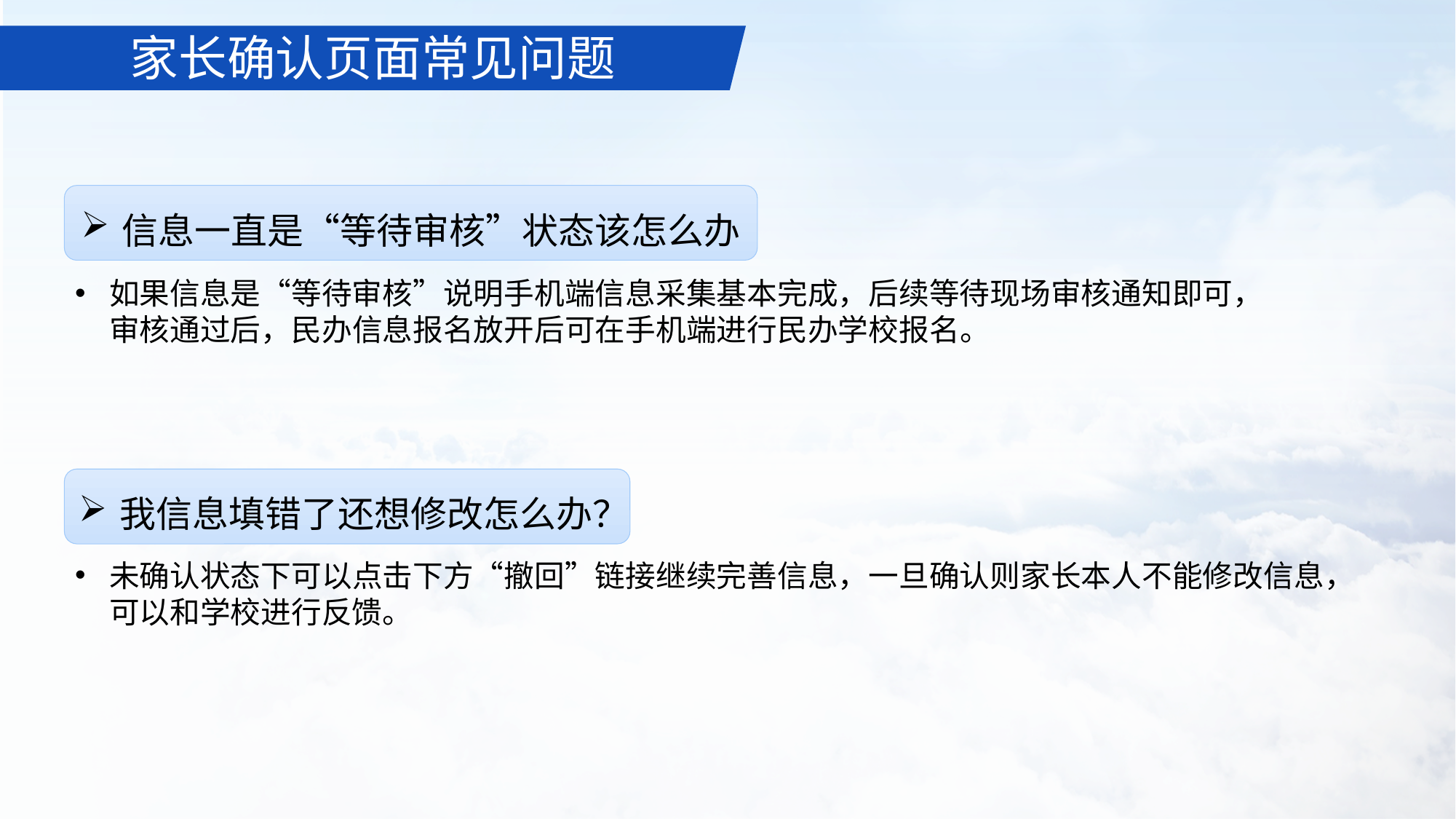

家长确认页面常见问题
信息一直是“等待审核”状态该怎么办
如果信息是“等待审核”说明手机端信息采集基本完成，后续等待现场审核通知即可，审核通过后，民办信息报名放开后可在手机端进行民办学校报名。
我信息填错了还想修改怎么办？
未确认状态下可以点击下方“撤回”链接继续完善信息，一旦确认则家长本人不能修改信息，可以和学校进行反馈。